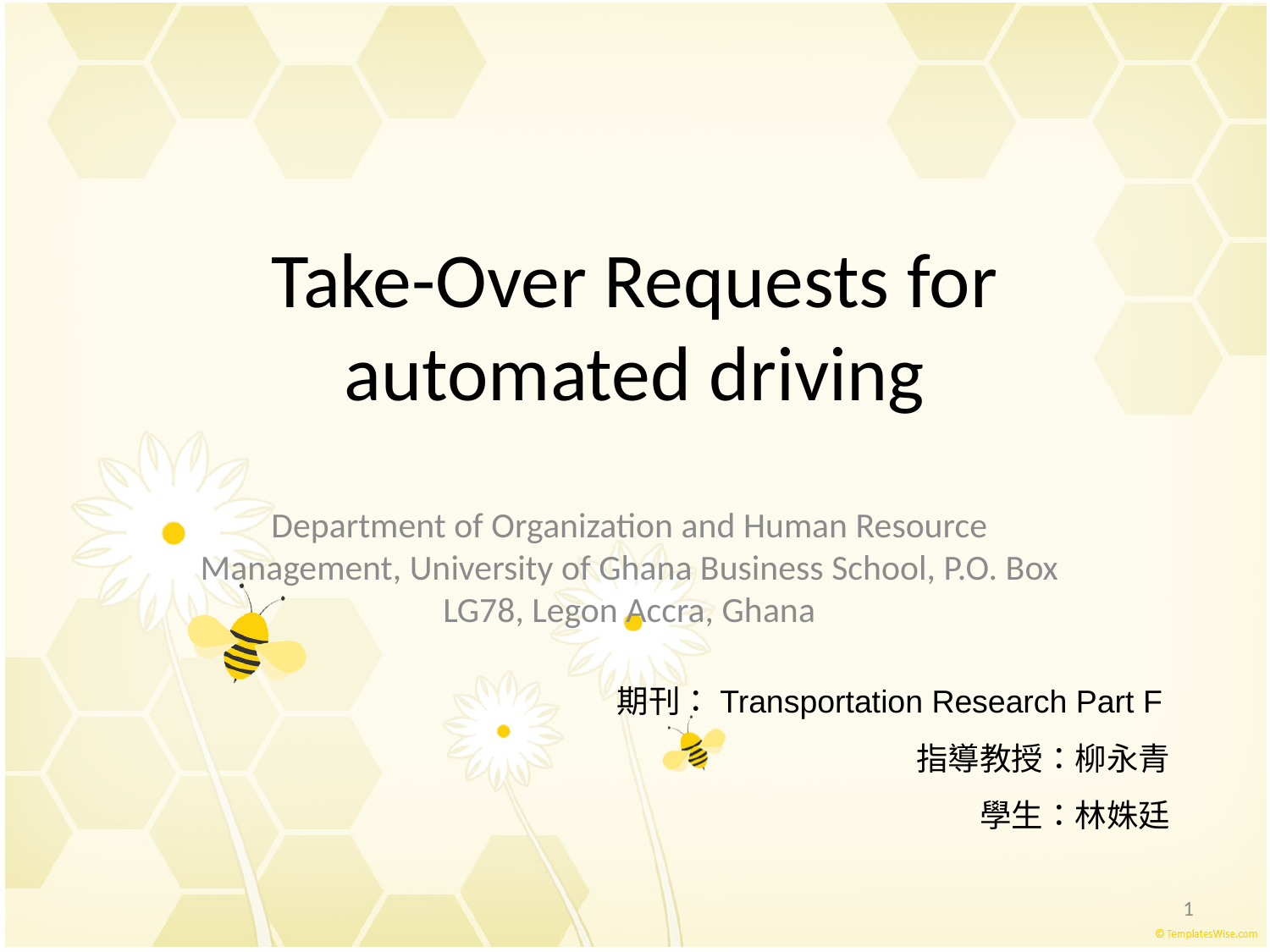

# Take-Over Requests for automated driving
Department of Organization and Human Resource Management, University of Ghana Business School, P.O. Box LG78, Legon Accra, Ghana
期刊：Transportation Research Part F指導教授：柳永青
學生：林姝廷

1